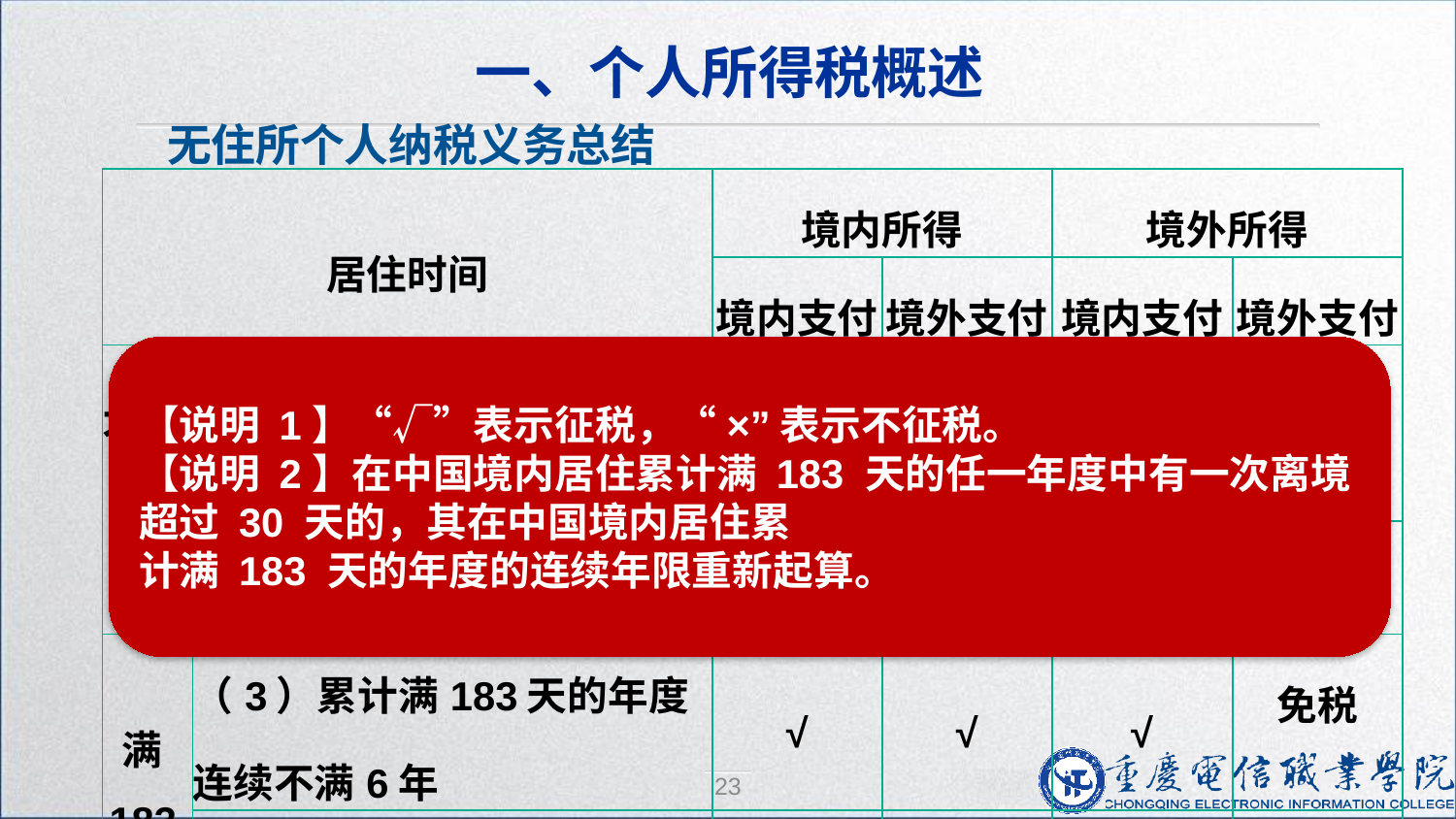

一、个人所得税概述
无住所个人纳税义务总结
| 居住时间 |  | 境内所得 |  | 境外所得 |  |
| --- | --- | --- | --- | --- | --- |
|  |  | 境内支付 | 境外支付 | 境内支付 | 境外支付 |
| 不满183天 | （1）连续或累计不超过90天 | √ | 免税 | × | × |
|  | （2）90—183天之内 | √ | √ | × | × |
| 满183天 | （3）累计满183天的年度连续不满6年 | √ | √ | √ | 免税 |
|  | （4）累计满183天的年度连续满6年 | √ | √ | √ | √ |
【说明 1】“√”表示征税，“×”表示不征税。
【说明 2】在中国境内居住累计满 183 天的任一年度中有一次离境超过 30 天的，其在中国境内居住累
计满 183 天的年度的连续年限重新起算。
23